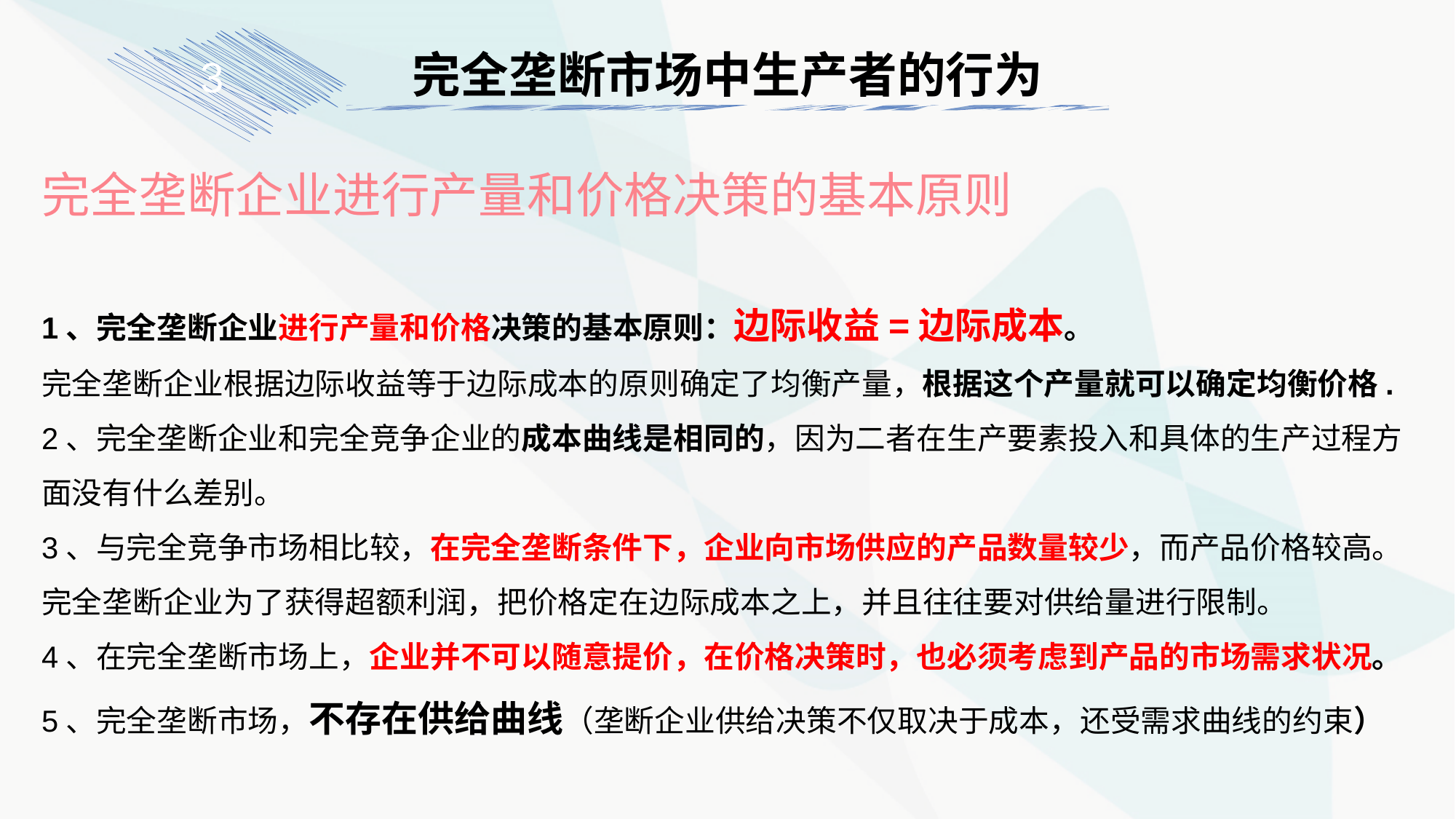

完全垄断市场中生产者的行为
3
完全垄断企业进行产量和价格决策的基本原则

1、完全垄断企业进行产量和价格决策的基本原则：边际收益=边际成本。
完全垄断企业根据边际收益等于边际成本的原则确定了均衡产量，根据这个产量就可以确定均衡价格.
2、完全垄断企业和完全竞争企业的成本曲线是相同的，因为二者在生产要素投入和具体的生产过程方面没有什么差别。
3、与完全竞争市场相比较，在完全垄断条件下，企业向市场供应的产品数量较少，而产品价格较高。完全垄断企业为了获得超额利润，把价格定在边际成本之上，并且往往要对供给量进行限制。
4、在完全垄断市场上，企业并不可以随意提价，在价格决策时，也必须考虑到产品的市场需求状况。
5、完全垄断市场，不存在供给曲线（垄断企业供给决策不仅取决于成本，还受需求曲线的约束）